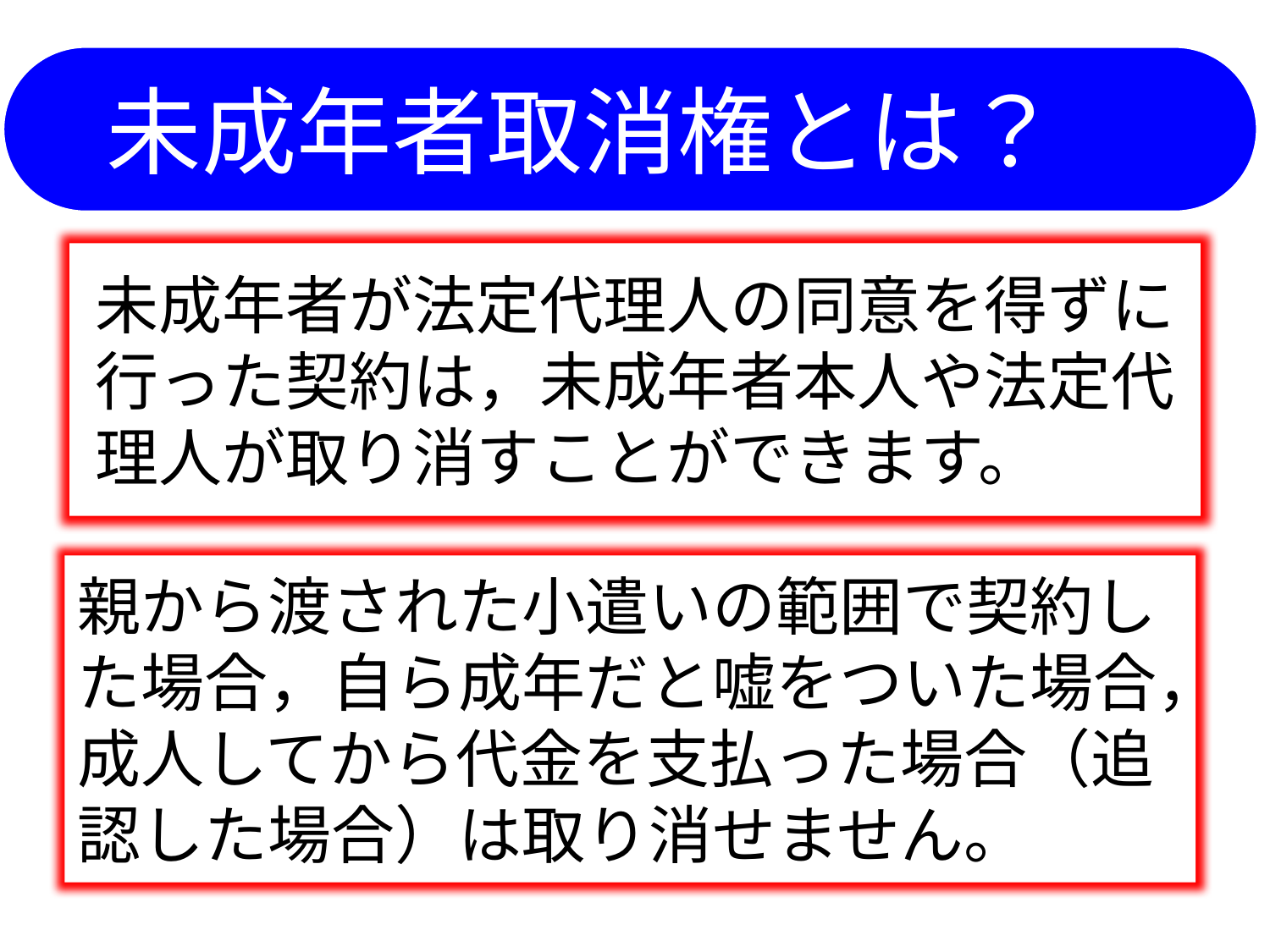

未成年者取消権とは？
未成年者が法定代理人の同意を得ずに行った契約は，未成年者本人や法定代理人が取り消すことができます。

親から渡された小遣いの範囲で契約した場合，自ら成年だと嘘をついた場合，
成人してから代金を支払った場合（追認した場合）は取り消せません。